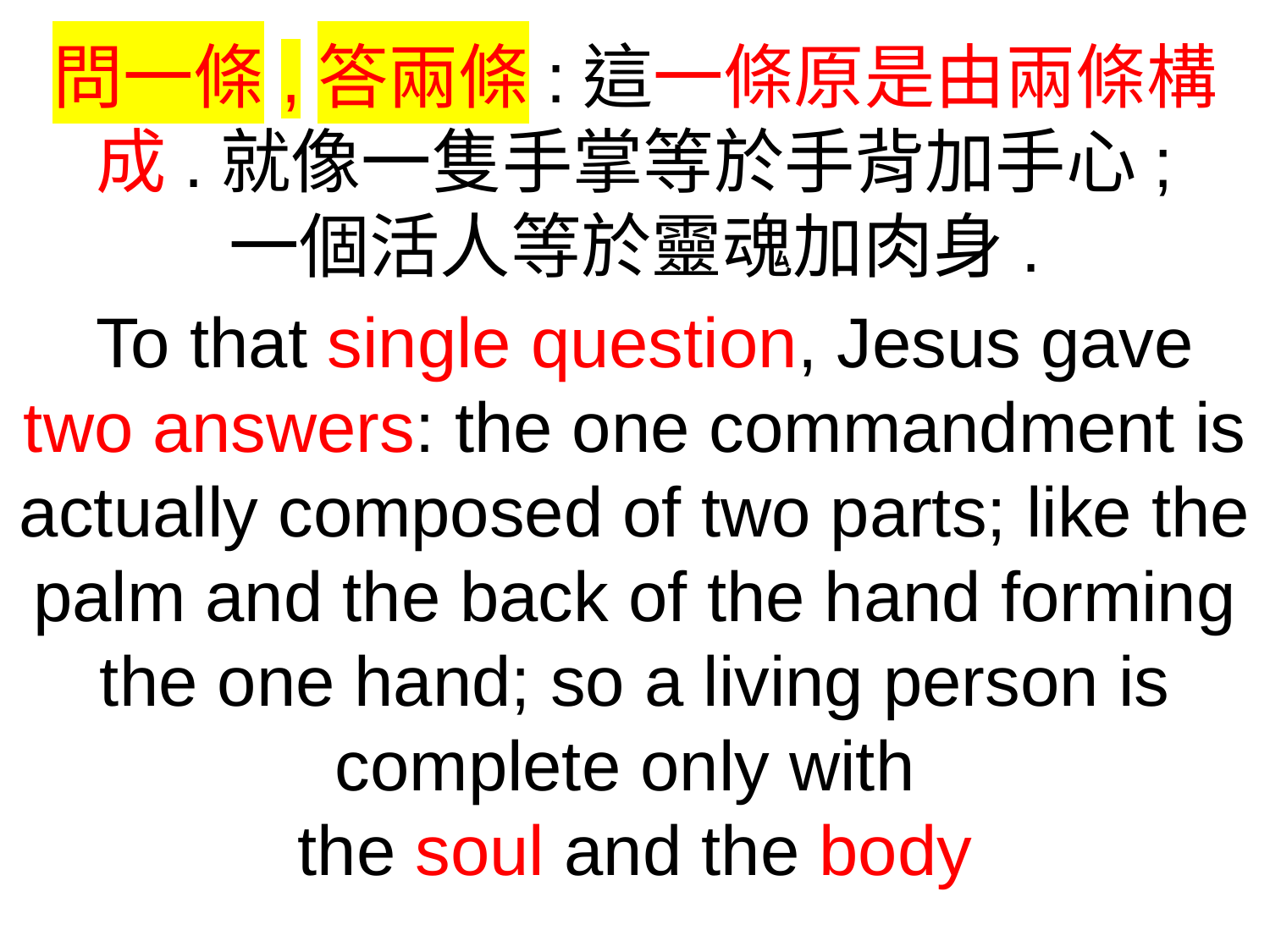

問一條,答兩條:這一條原是由兩條構成.就像一隻手掌等於手背加手心;
一個活人等於靈魂加肉身.
 To that single question, Jesus gave two answers: the one commandment is actually composed of two parts; like the palm and the back of the hand forming the one hand; so a living person is complete only with
the soul and the body